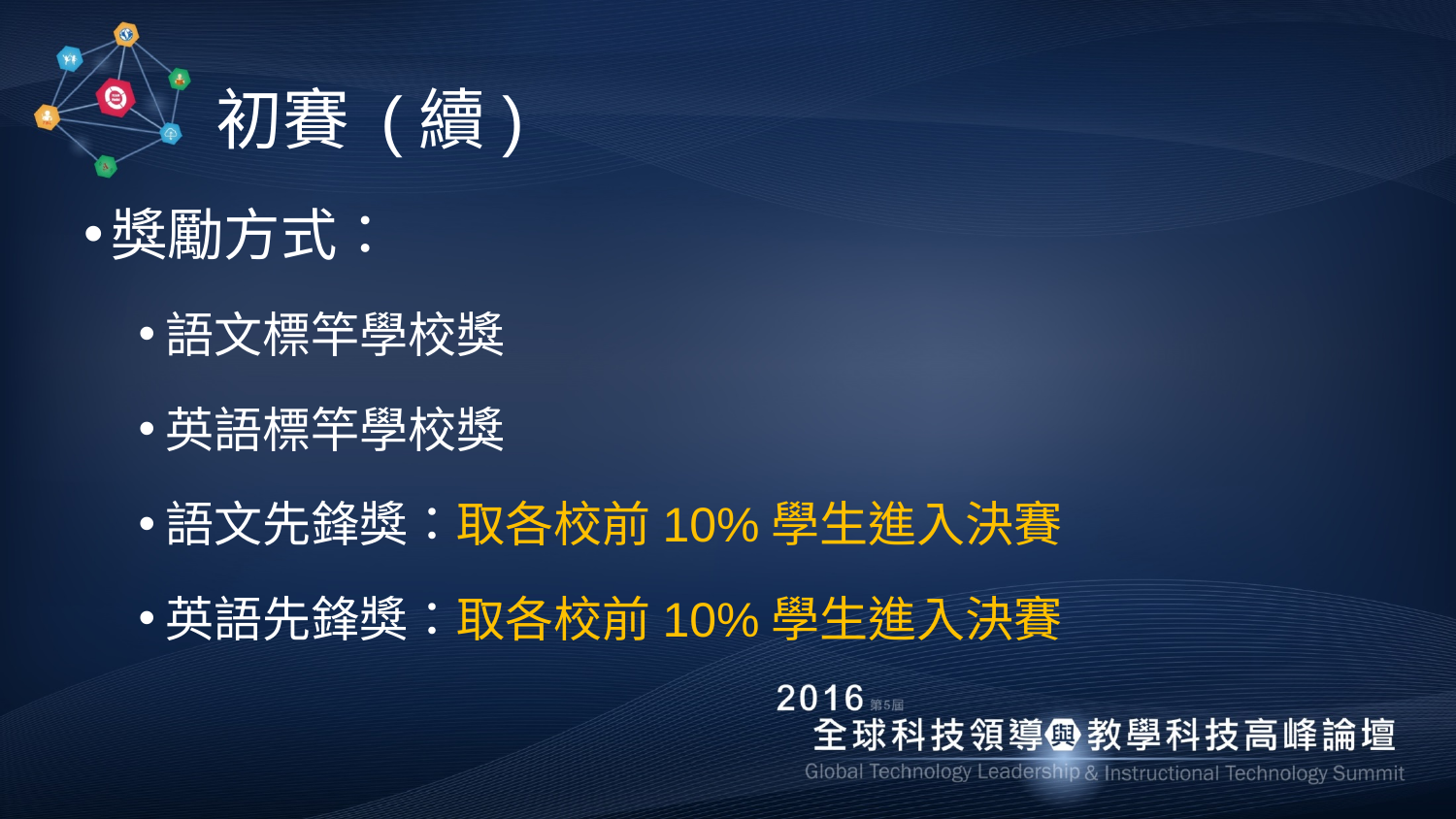

# 初賽 (續)
獎勵方式：
語文標竿學校獎
英語標竿學校獎
語文先鋒獎：取各校前10%學生進入決賽
英語先鋒獎：取各校前10%學生進入決賽